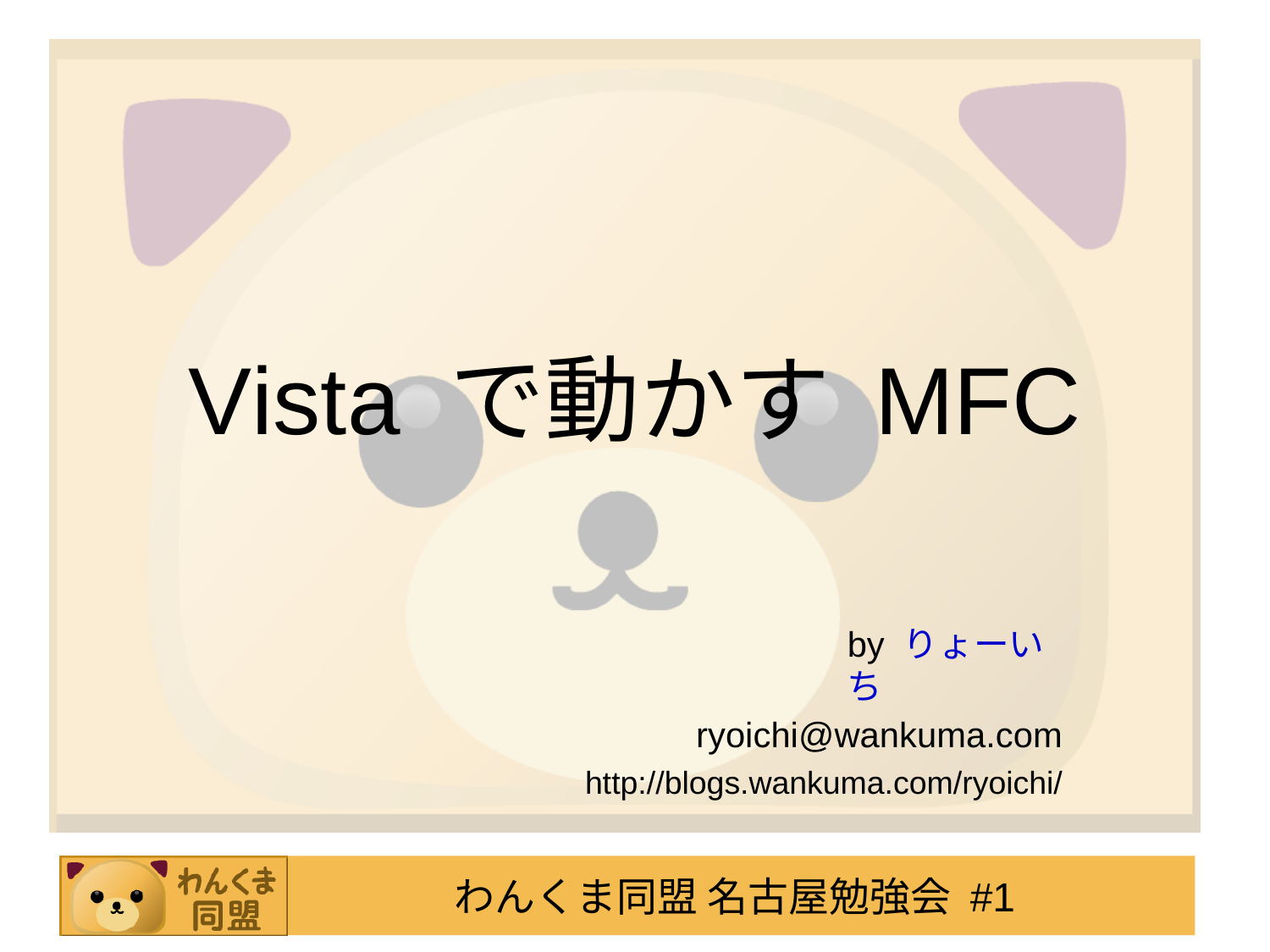

Vista で動かす MFC
by りょーいち
ryoichi@wankuma.com
http://blogs.wankuma.com/ryoichi/